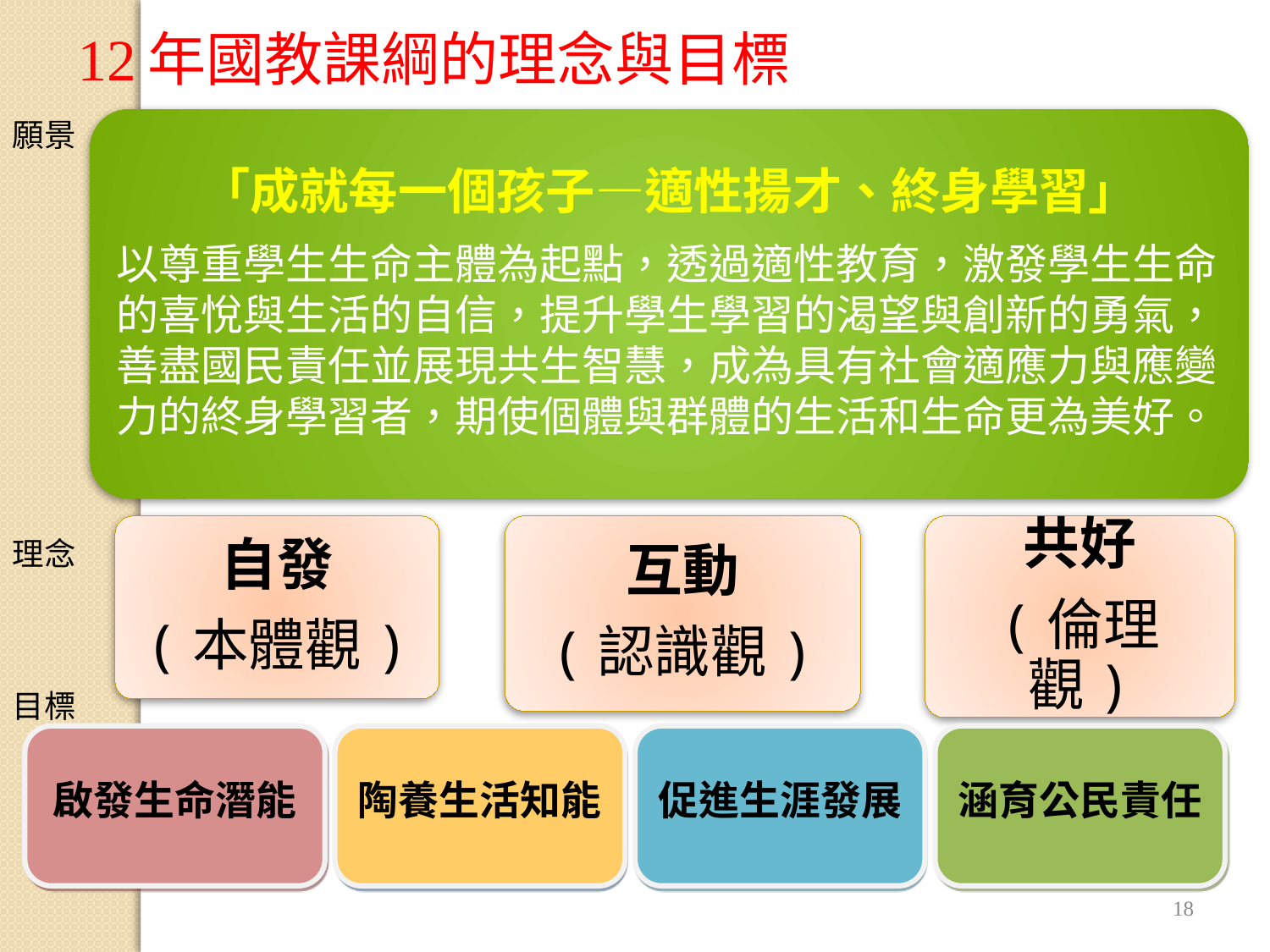

12年國教課綱的理念與目標
「成就每一個孩子—適性揚才、終身學習」
以尊重學生生命主體為起點，透過適性教育，激發學生生命的喜悅與生活的自信，提升學生學習的渴望與創新的勇氣，善盡國民責任並展現共生智慧，成為具有社會適應力與應變力的終身學習者，期使個體與群體的生活和生命更為美好。
自發
(本體觀)
互動
(認識觀)
共好
(倫理觀)
願景

理念

目標

啟發生命潛能

陶養生活知能

促進生涯發展

涵育公民責任
18